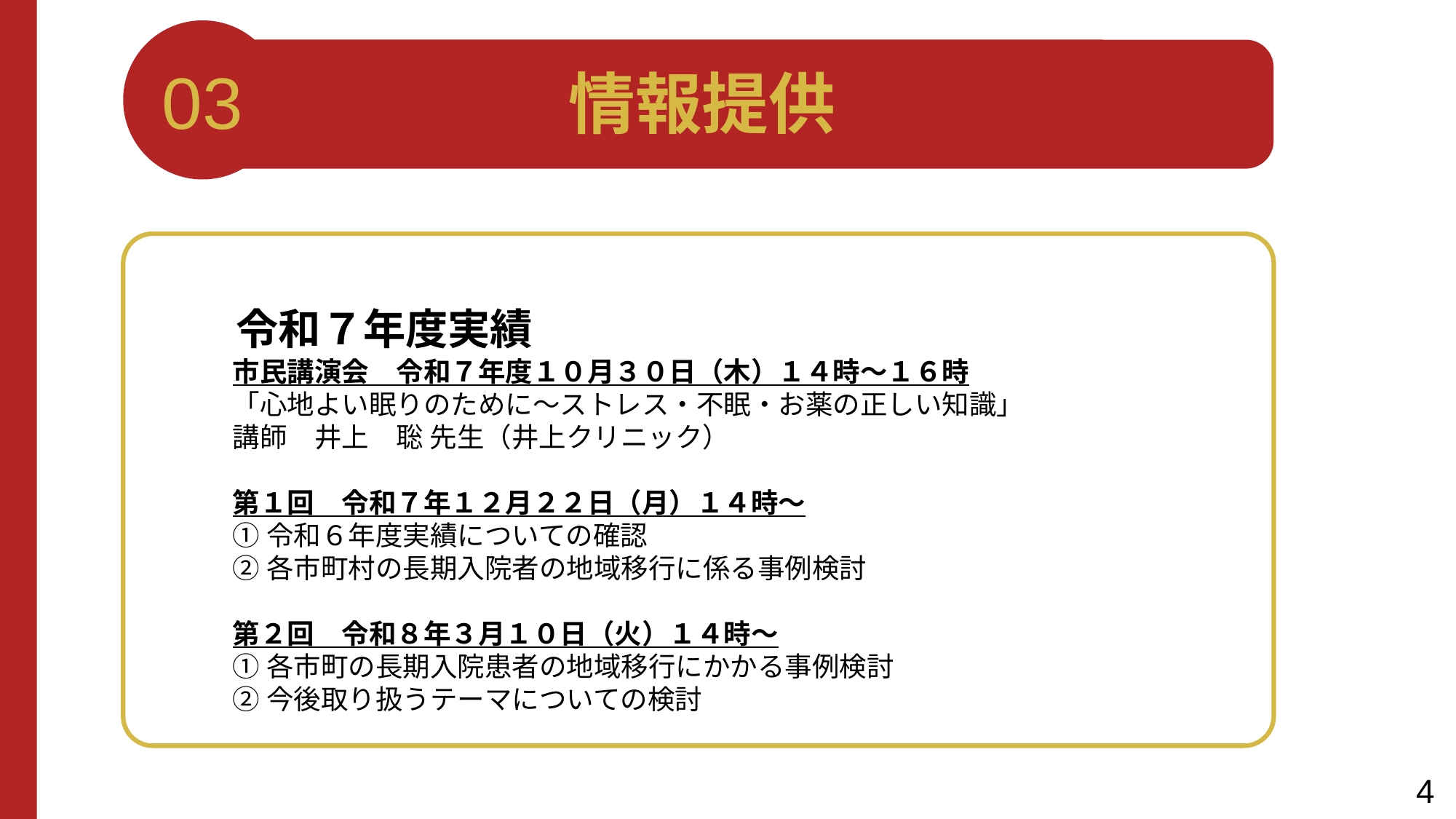

03

情報提供

令和７年度実績
市民講演会　令和７年度１０月３０日（木）１４時～１６時
「心地よい眠りのために～ストレス・不眠・お薬の正しい知識」
講師　井上　聡 先生（井上クリニック）

第１回　令和７年１２月２２日（月）１４時～
①令和６年度実績についての確認
②各市町村の長期入院者の地域移行に係る事例検討

第２回　令和８年３月１０日（火）１４時～
➀各市町の長期入院患者の地域移行にかかる事例検討
②今後取り扱うテーマについての検討